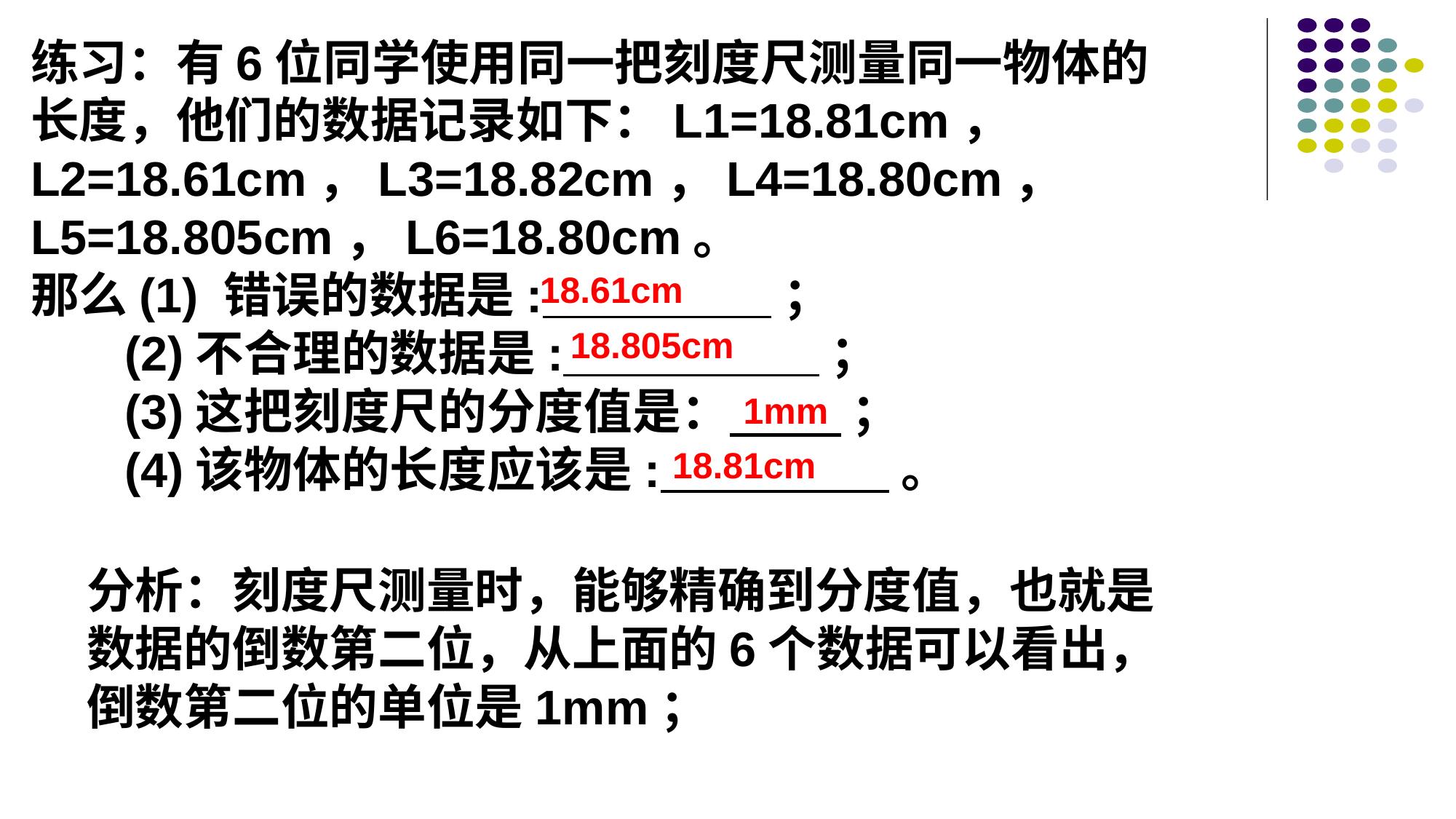

练习：有6位同学使用同一把刻度尺测量同一物体的
长度，他们的数据记录如下：L1=18.81cm，
L2=18.61cm，L3=18.82cm，L4=18.80cm，
L5=18.805cm，L6=18.80cm。
那么(1) 错误的数据是:                 ；
       (2)不合理的数据是:                   ；
       (3)这把刻度尺的分度值是：           ；
       (4)该物体的长度应该是:                 。
18.61cm
18.805cm
1mm
18.81cm
分析：刻度尺测量时，能够精确到分度值，也就是
数据的倒数第二位，从上面的6个数据可以看出，
倒数第二位的单位是1mm；